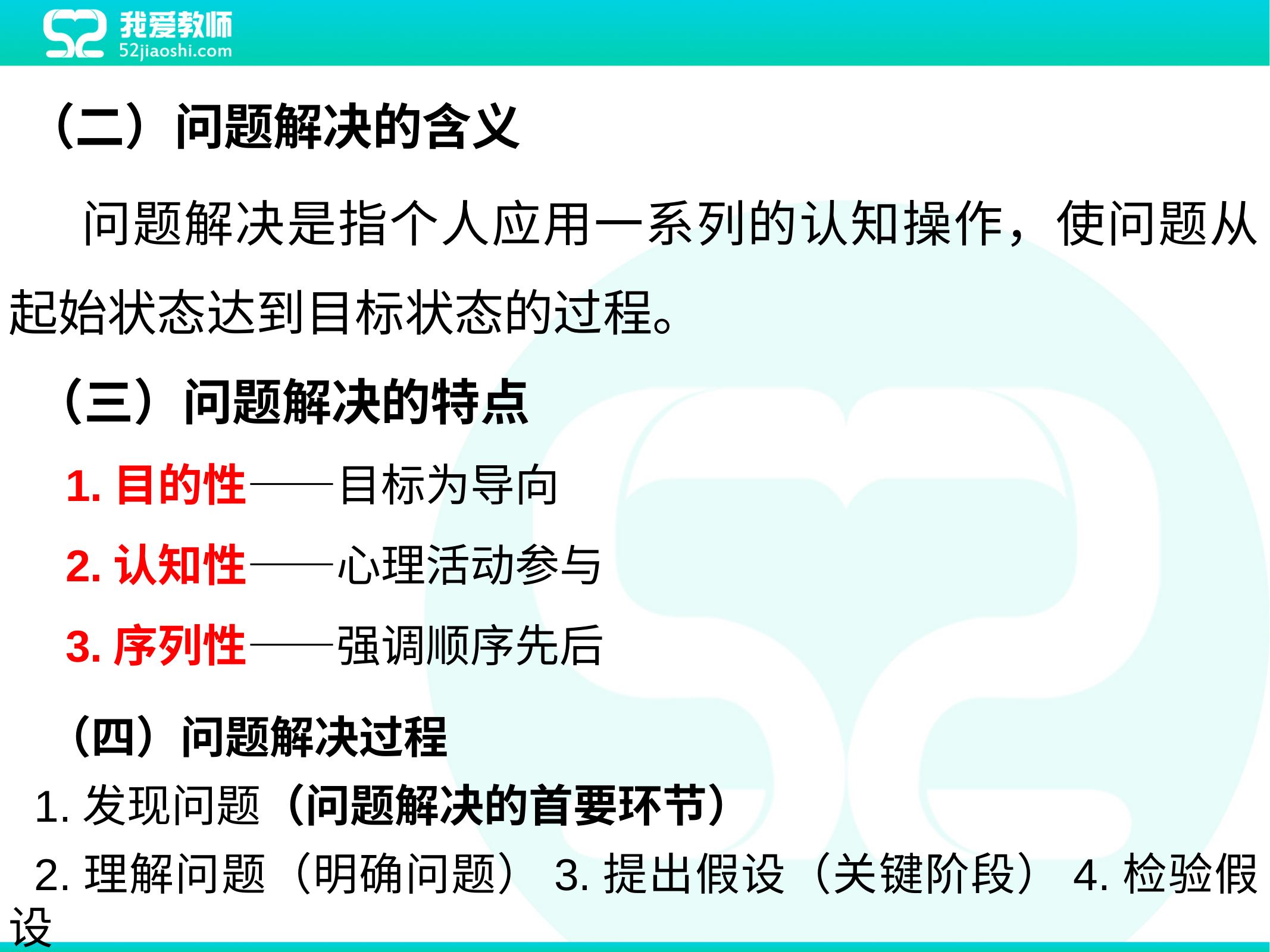

（二）问题解决的含义
   问题解决是指个人应用一系列的认知操作，使问题从起始状态达到目标状态的过程。
（三）问题解决的特点
 1.目的性——目标为导向
 2.认知性——心理活动参与
 3.序列性——强调顺序先后
 （四）问题解决过程
1.发现问题（问题解决的首要环节）
2.理解问题（明确问题）3.提出假设（关键阶段）4.检验假设